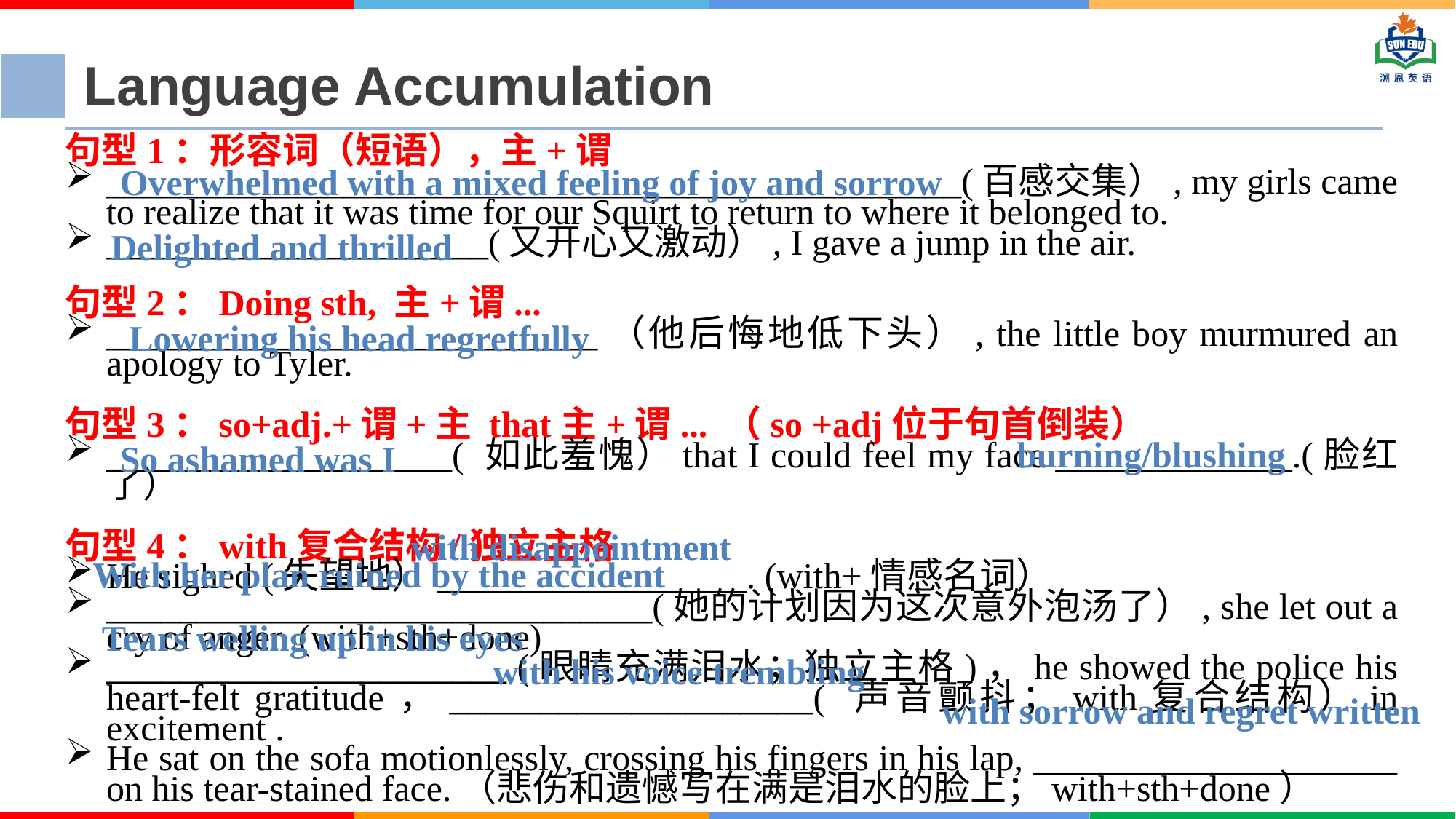

Language Accumulation

句型1：形容词（短语），主+谓
_______________________________________________(百感交集）, my girls came to realize that it was time for our Squirt to return to where it belonged to.
_____________________(又开心又激动）, I gave a jump in the air.

句型2：Doing sth, 主+谓...
___________________________（他后悔地低下头）, the little boy murmured an apology to Tyler.

句型3：so+adj.+谓+主 that主+谓... （so +adj位于句首倒装）
___________________( 如此羞愧）that I could feel my face _____________.(脸红了）

句型4：with复合结构/独立主格
He sighed (失望地）_________________. (with+情感名词）
______________________________(她的计划因为这次意外泡汤了）, she let out a cry of anger. (with+sth+done)
______________________ (眼睛充满泪水；独立主格)，he showed the police his heart-felt gratitude，____________________( 声音颤抖；with复合结构）in excitement .
He sat on the sofa motionlessly, crossing his fingers in his lap, ____________________ on his tear-stained face.（悲伤和遗憾写在满是泪水的脸上；with+sth+done）

Overwhelmed with a mixed feeling of joy and sorrow
Delighted and thrilled
Lowering his head regretfully
burning/blushing
So ashamed was I
with disappointment
With her plan ruined by the accident
Tears welling up in his eyes
with his voice trembling
with sorrow and regret written